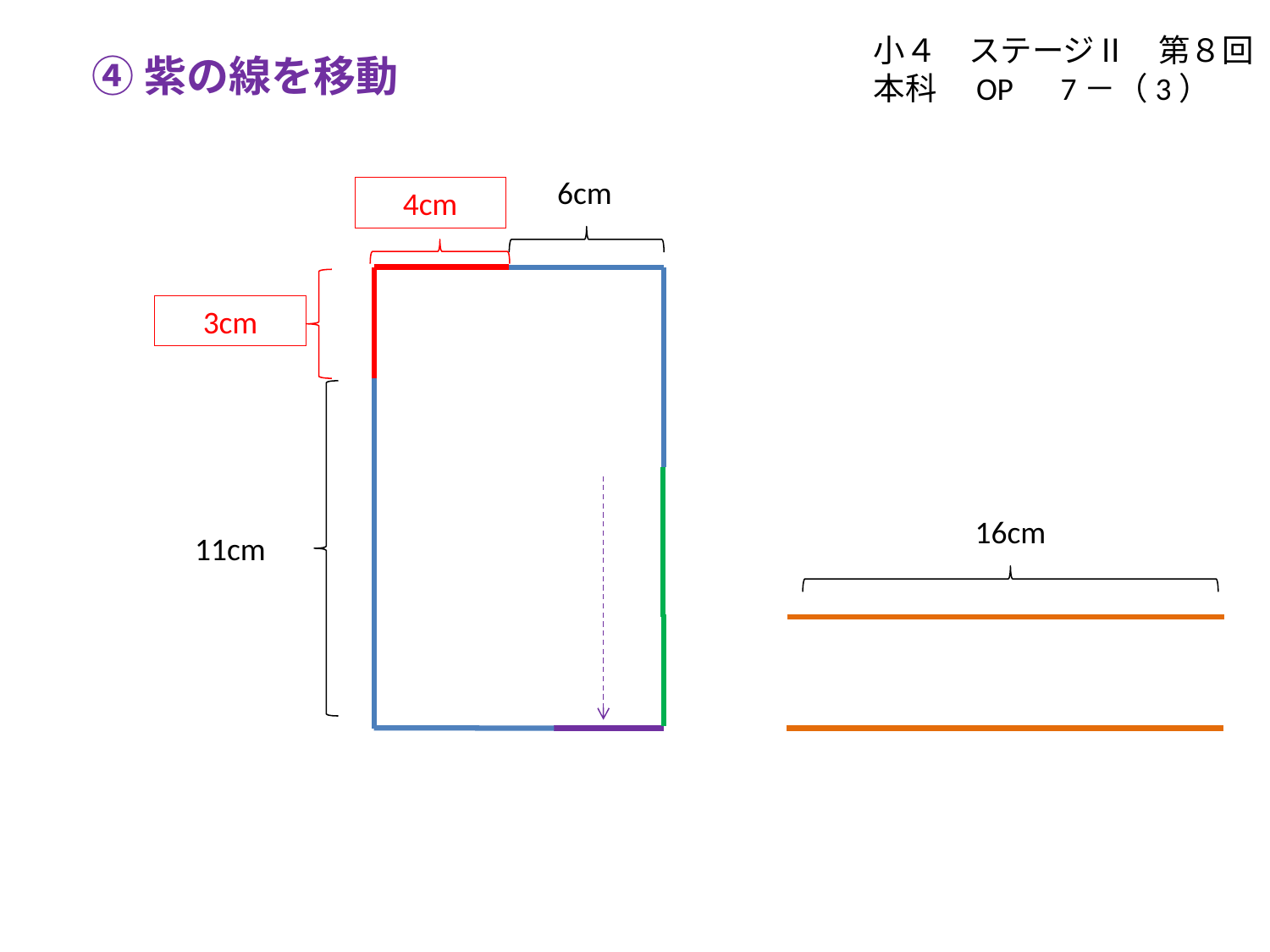

小４　ステージⅡ　第８回
本科　OP　7－（3）
④紫の線を移動

6cm
4cm

3cm

16cm
11cm